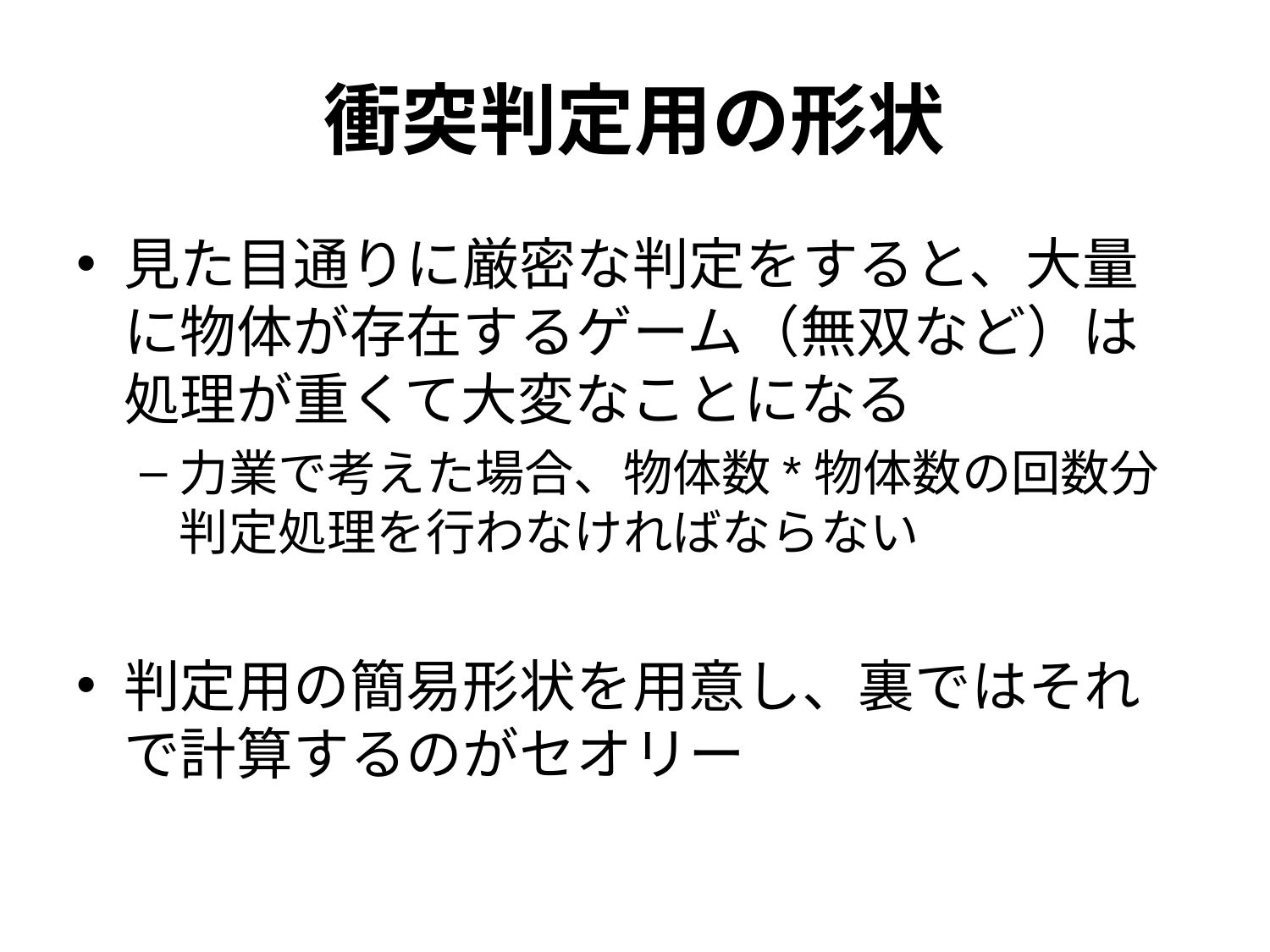

# 衝突判定用の形状
見た目通りに厳密な判定をすると、大量に物体が存在するゲーム（無双など）は処理が重くて大変なことになる
力業で考えた場合、物体数*物体数の回数分判定処理を行わなければならない

判定用の簡易形状を用意し、裏ではそれで計算するのがセオリー